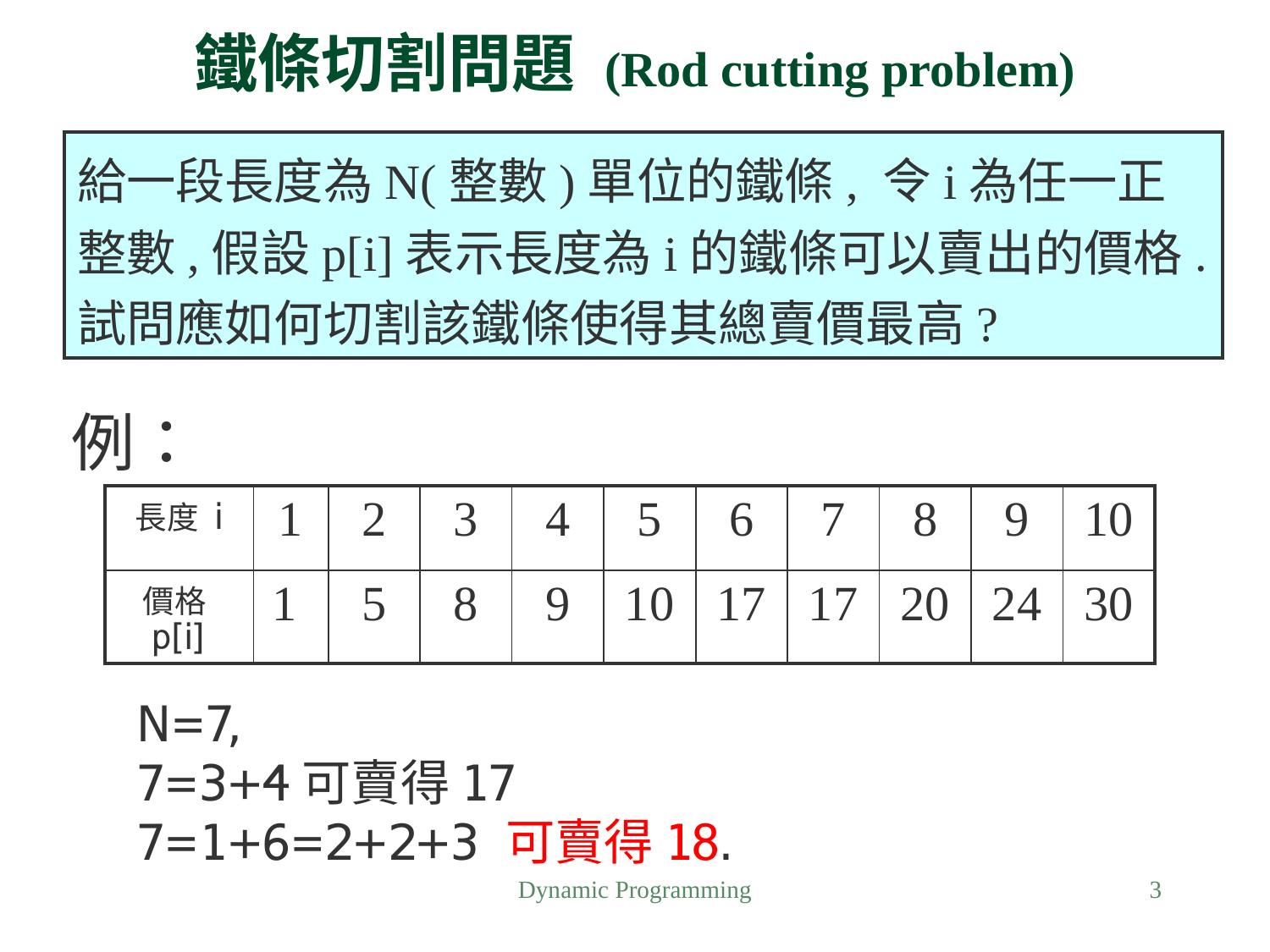

# 鐵條切割問題 (Rod cutting problem)
給一段長度為N(整數)單位的鐵條, 令i為任一正整數,假設p[i]表示長度為i的鐵條可以賣出的價格.試問應如何切割該鐵條使得其總賣價最高?
例：
| 長度 i | 1 | 2 | 3 | 4 | 5 | 6 | 7 | 8 | 9 | 10 |
| --- | --- | --- | --- | --- | --- | --- | --- | --- | --- | --- |
| 價格p[i] | 1 | 5 | 8 | 9 | 10 | 17 | 17 | 20 | 24 | 30 |
N=7,
7=3+4可賣得17
7=1+6=2+2+3 可賣得18.
Dynamic Programming
3